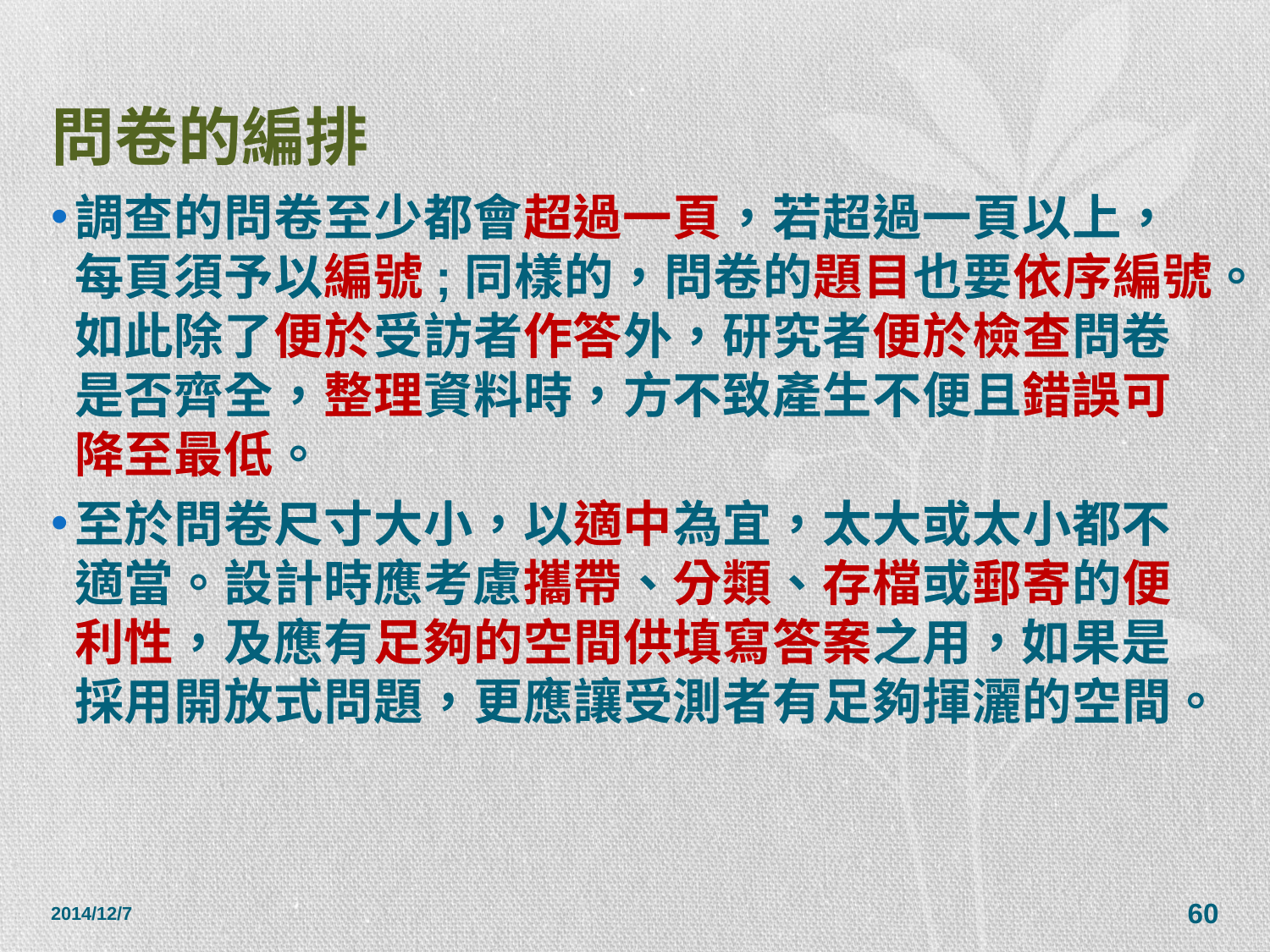

# 問卷的編排
調查的問卷至少都會超過一頁，若超過一頁以上，每頁須予以編號;同樣的，問卷的題目也要依序編號。如此除了便於受訪者作答外，研究者便於檢查問卷是否齊全，整理資料時，方不致產生不便且錯誤可降至最低。
至於問卷尺寸大小，以適中為宜，太大或太小都不適當。設計時應考慮攜帶、分類、存檔或郵寄的便利性，及應有足夠的空間供填寫答案之用，如果是採用開放式問題，更應讓受測者有足夠揮灑的空間。
2014/12/7
60